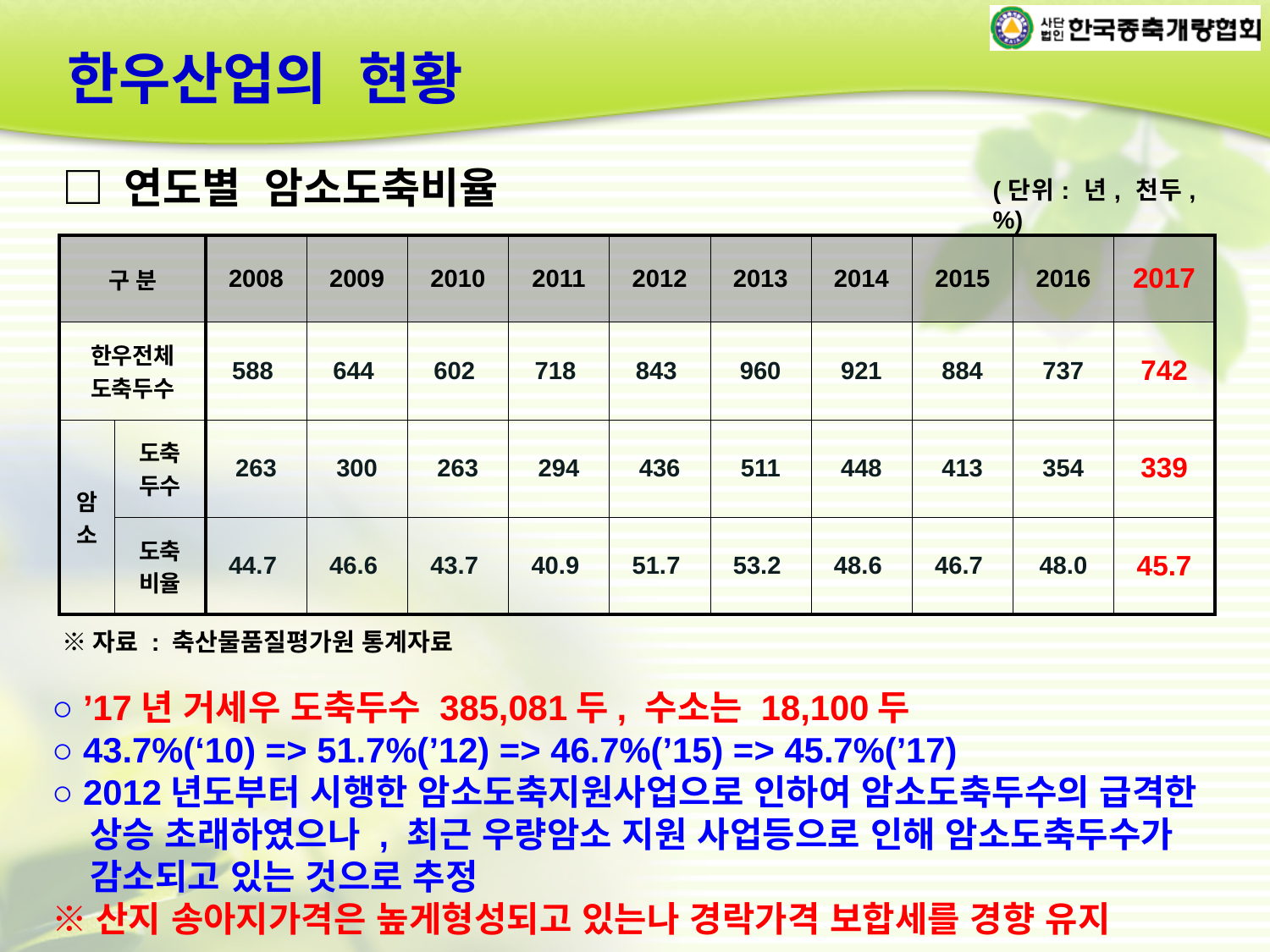

한우산업의  현황
□ 연도별  암소도축비율
(단위: 년, 천두, %)
| 구 분 |  | 2008 | 2009 | 2010 | 2011 | 2012 | 2013 | 2014 | 2015 | 2016 | 2017 |
| --- | --- | --- | --- | --- | --- | --- | --- | --- | --- | --- | --- |
| 한우전체 도축두수 |  | 588 | 644 | 602 | 718 | 843 | 960 | 921 | 884 | 737 | 742 |
| 암소 | 도축 두수 | 263 | 300 | 263 | 294 | 436 | 511 | 448 | 413 | 354 | 339 |
|  | 도축 비율 | 44.7 | 46.6 | 43.7 | 40.9 | 51.7 | 53.2 | 48.6 | 46.7 | 48.0 | 45.7 |
※자료 : 축산물품질평가원 통계자료
 ○ ’17년 거세우 도축두수 385,081두, 수소는 18,100두
 ○ 43.7%(‘10) => 51.7%(’12) => 46.7%(’15) => 45.7%(’17)
 ○ 2012년도부터 시행한 암소도축지원사업으로 인하여 암소도축두수의 급격한 상승 초래하였으나 , 최근 우량암소 지원 사업등으로 인해 암소도축두수가 감소되고 있는 것으로 추정
 ※산지 송아지가격은 높게형성되고 있는나 경락가격 보합세를 경향 유지